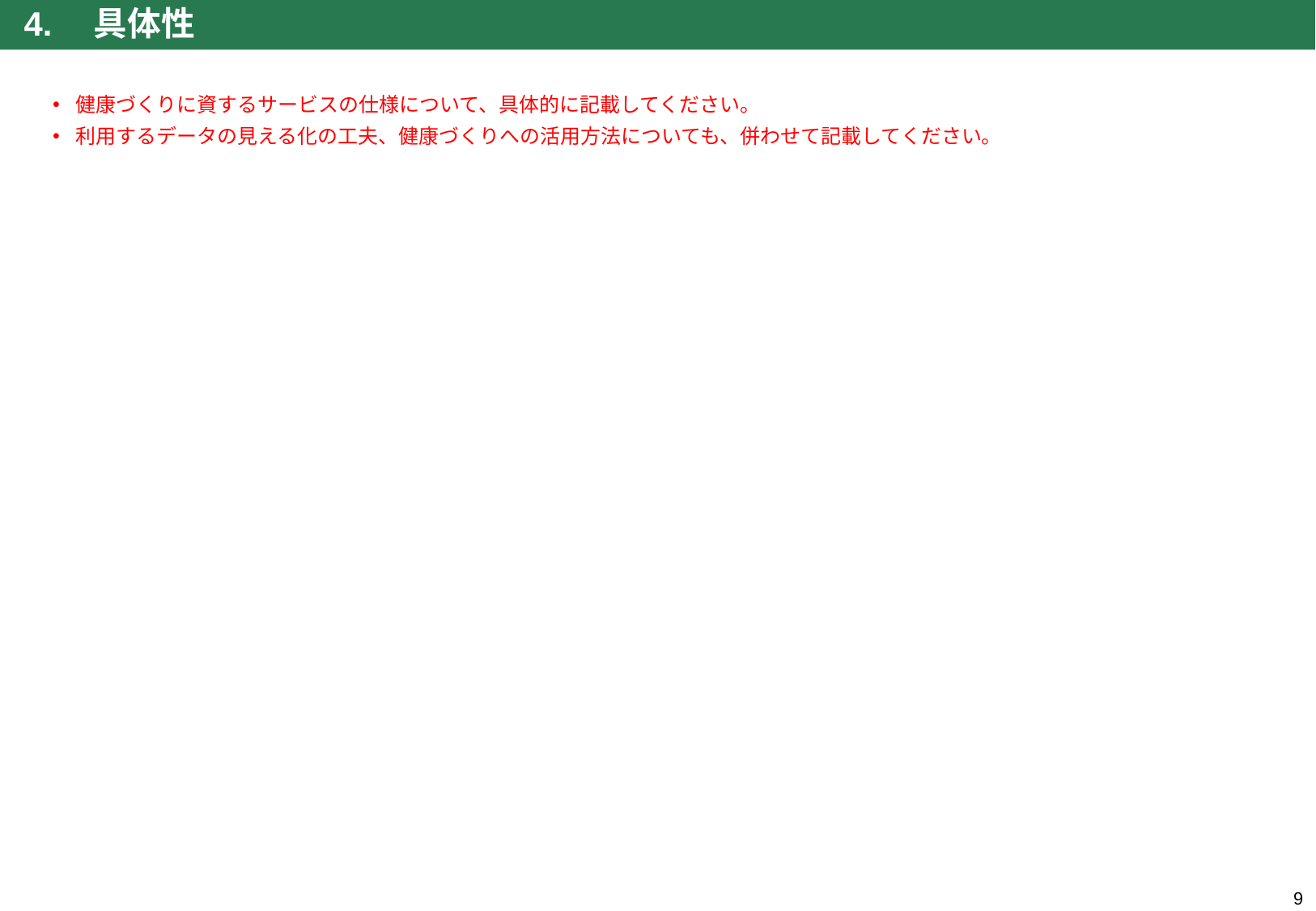

# 4.　具体性
健康づくりに資するサービスの仕様について、具体的に記載してください。
利用するデータの見える化の工夫、健康づくりへの活用方法についても、併わせて記載してください。
9